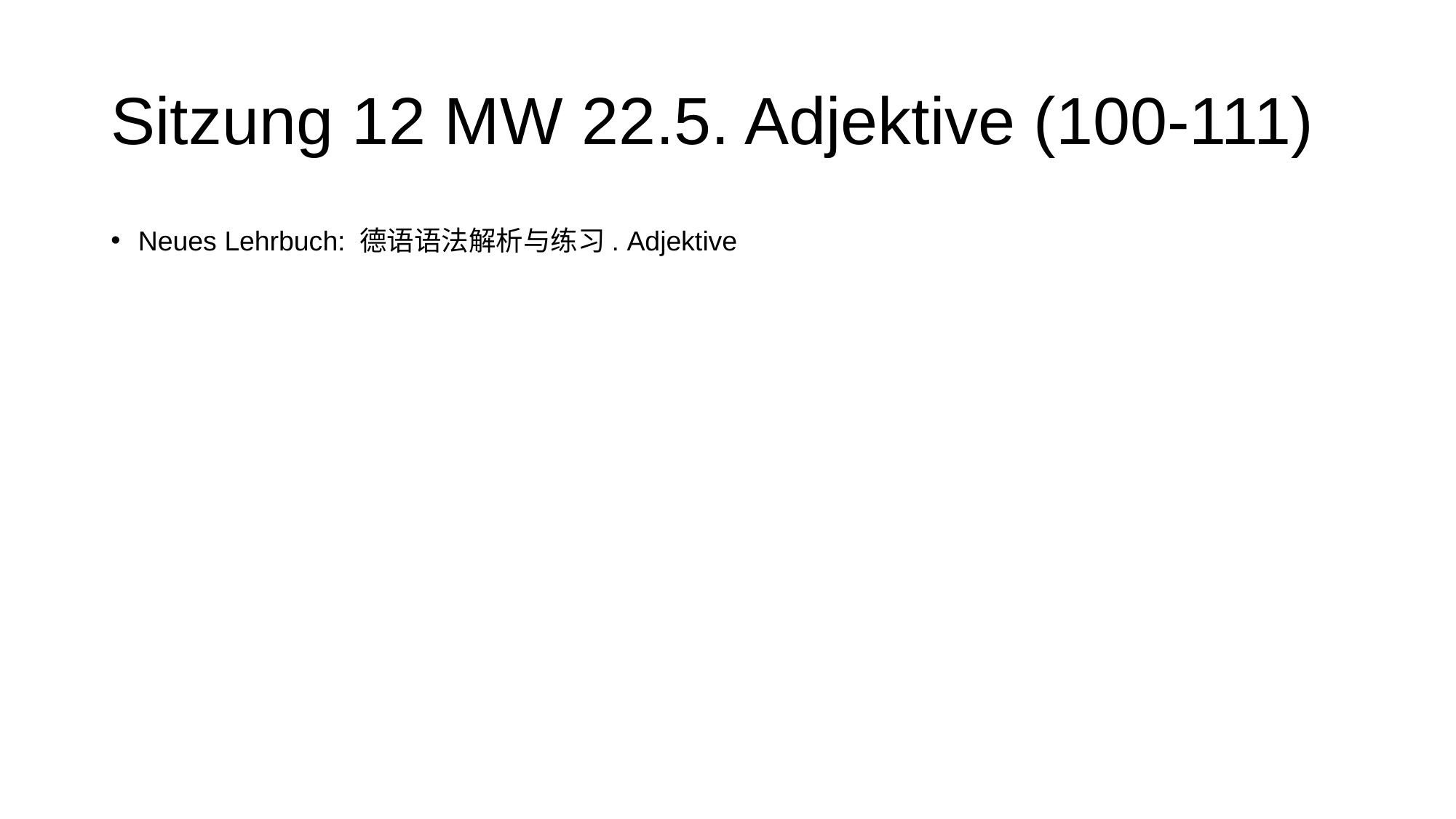

# Sitzung 12 MW 22.5. Adjektive (100-111)
Neues Lehrbuch: 德语语法解析与练习. Adjektive